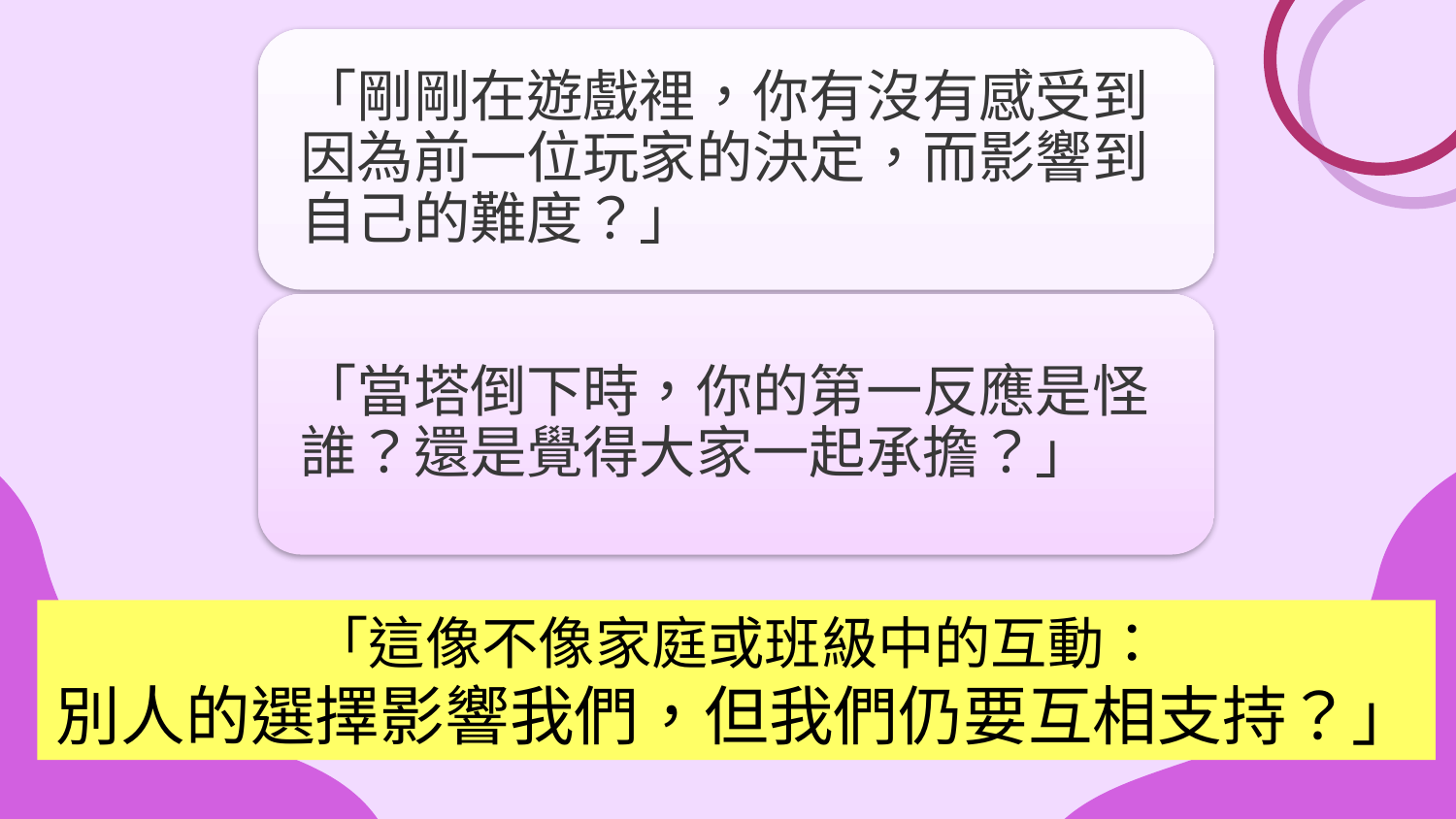

「剛剛在遊戲裡，你有沒有感受到因為前一位玩家的決定，而影響到自己的難度？」
「當塔倒下時，你的第一反應是怪誰？還是覺得大家一起承擔？」
「這像不像家庭或班級中的互動：
別人的選擇影響我們，但我們仍要互相支持？」